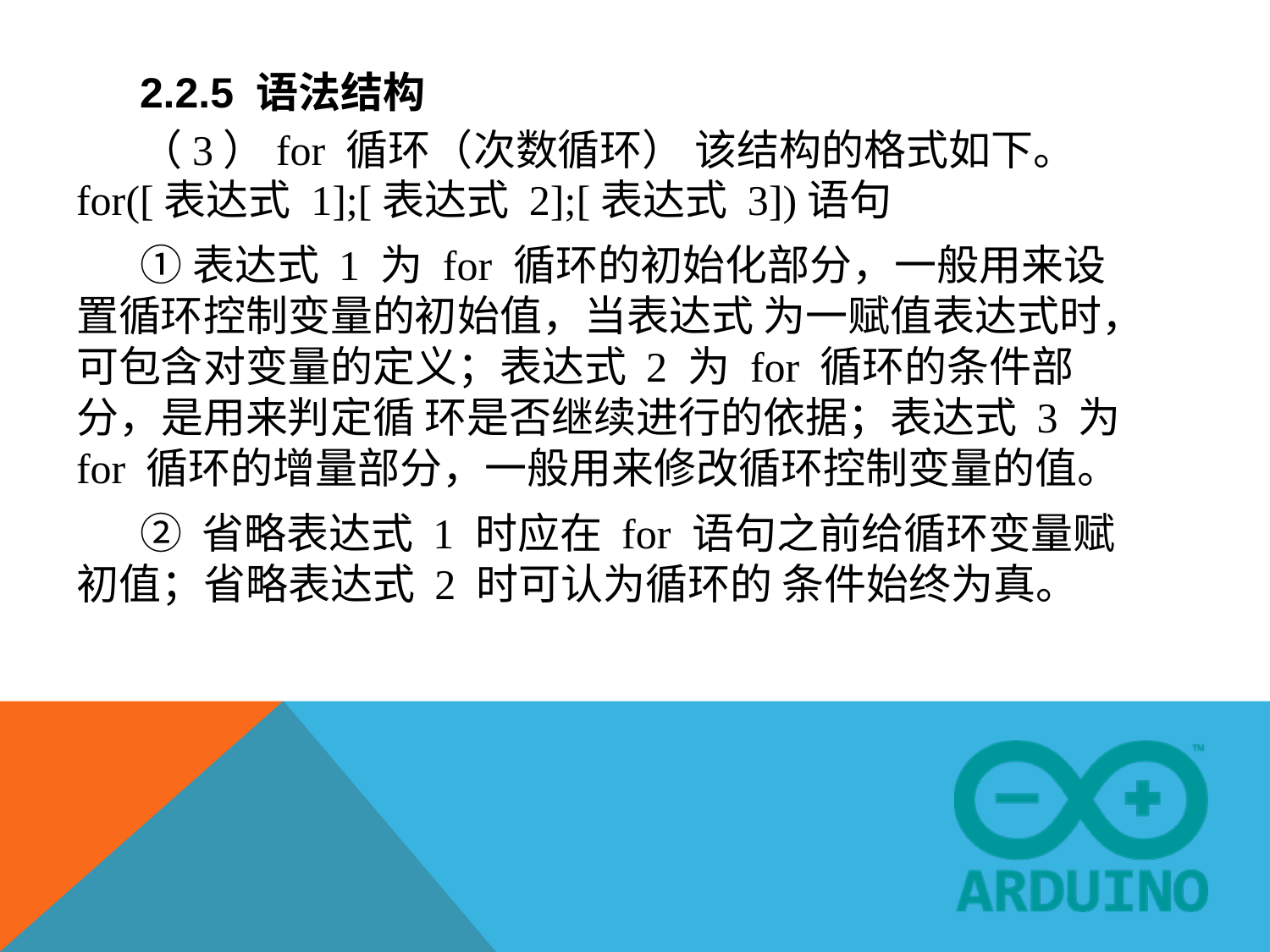

# 2.2.5 语法结构
（3）for 循环（次数循环） 该结构的格式如下。 for([表达式 1];[表达式 2];[表达式 3])语句
①表达式 1 为 for 循环的初始化部分，一般用来设置循环控制变量的初始值，当表达式 为一赋值表达式时，可包含对变量的定义；表达式 2 为 for 循环的条件部分，是用来判定循 环是否继续进行的依据；表达式 3 为 for 循环的增量部分，一般用来修改循环控制变量的值。
② 省略表达式 1 时应在 for 语句之前给循环变量赋初值；省略表达式 2 时可认为循环的 条件始终为真。